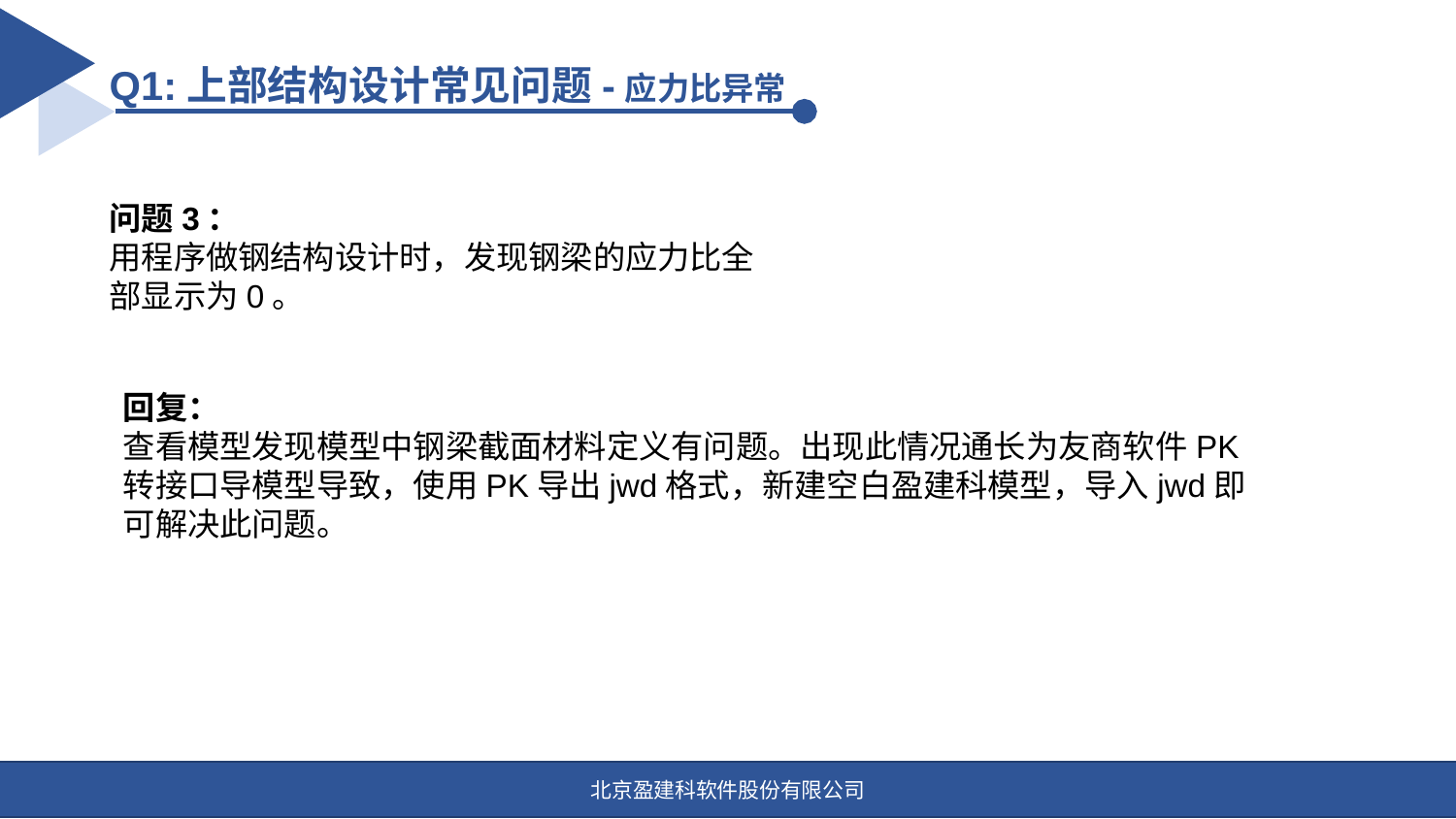

Q1:上部结构设计常见问题-应力比异常

问题3：
用程序做钢结构设计时，发现钢梁的应力比全部显示为0。
回复：
查看模型发现模型中钢梁截面材料定义有问题。出现此情况通长为友商软件PK转接口导模型导致，使用PK导出jwd格式，新建空白盈建科模型，导入jwd即可解决此问题。

12